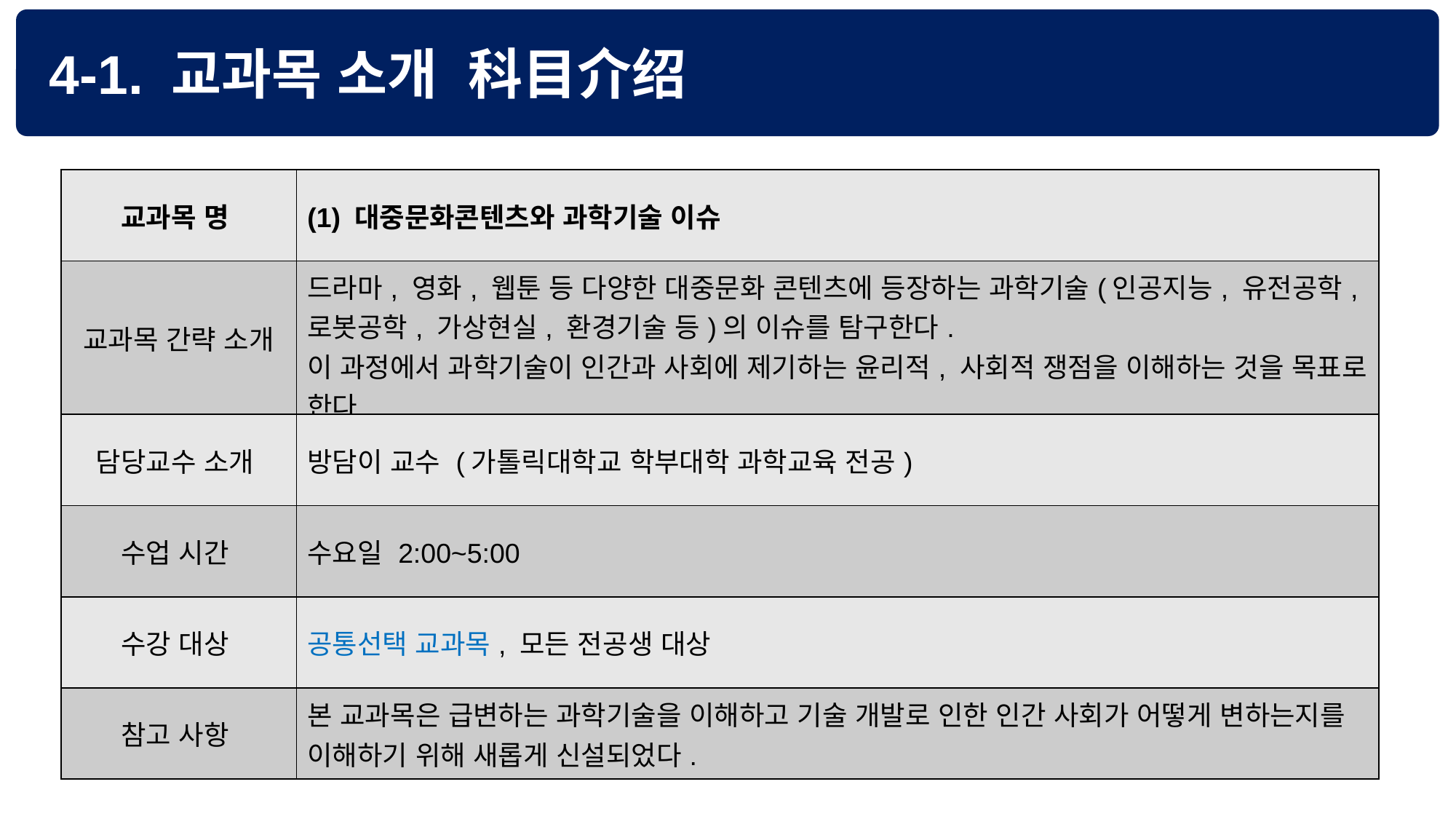

4-1. 교과목 소개  科目介绍
| 교과목 명 | (1) 대중문화콘텐츠와 과학기술 이슈 |
| --- | --- |
| 교과목 간략 소개 | 드라마, 영화, 웹툰 등 다양한 대중문화 콘텐츠에 등장하는 과학기술(인공지능, 유전공학, 로봇공학, 가상현실, 환경기술 등)의 이슈를 탐구한다. 이 과정에서 과학기술이 인간과 사회에 제기하는 윤리적, 사회적 쟁점을 이해하는 것을 목표로 한다. |
| 담당교수 소개 | 방담이 교수 (가톨릭대학교 학부대학 과학교육 전공) |
| 수업 시간 | 수요일 2:00~5:00 |
| 수강 대상 | 공통선택 교과목, 모든 전공생 대상 |
| 참고 사항 | 본 교과목은 급변하는 과학기술을 이해하고 기술 개발로 인한 인간 사회가 어떻게 변하는지를 이해하기 위해 새롭게 신설되었다. |